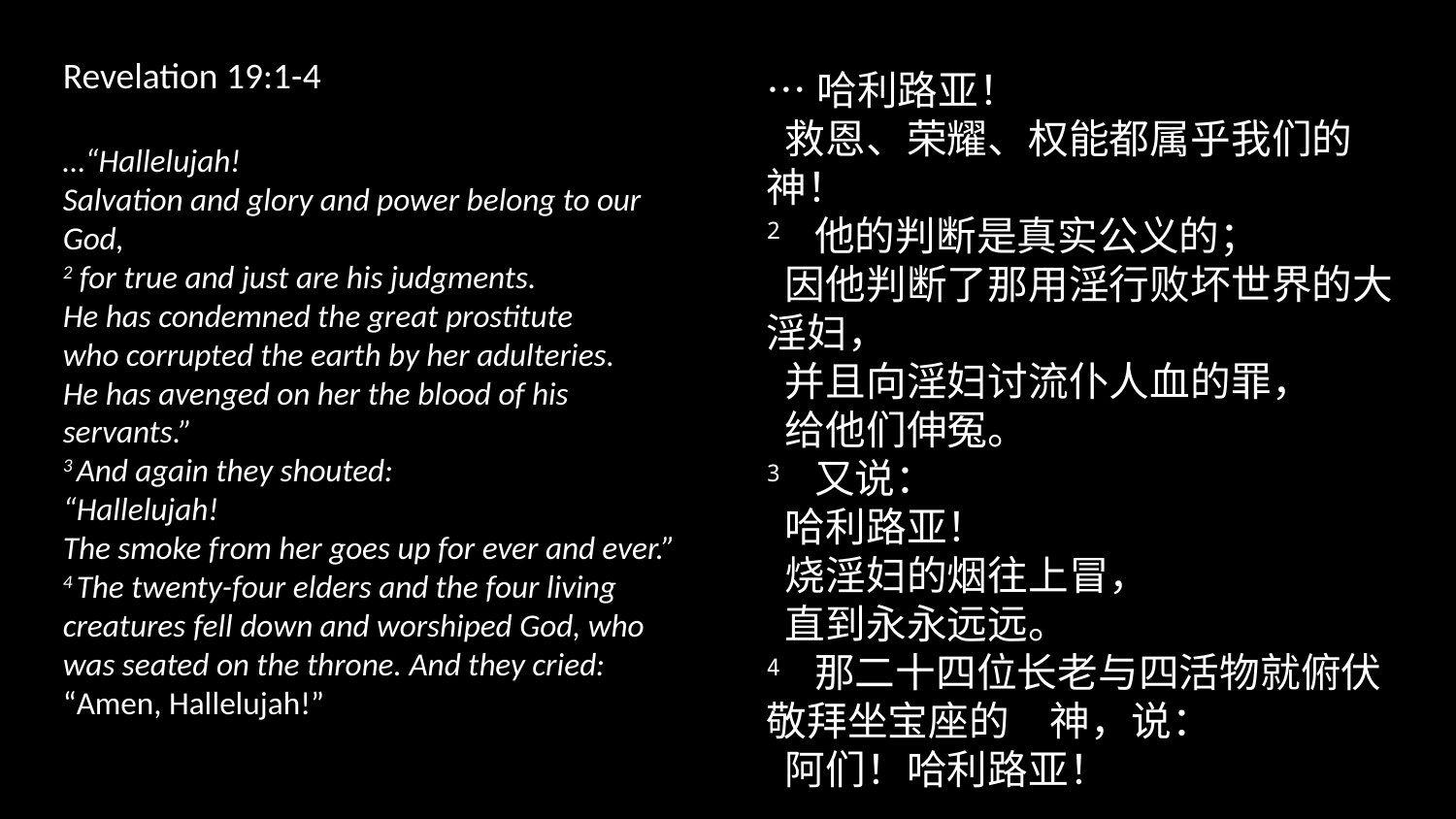

Revelation 19:1-4

…“Hallelujah!
Salvation and glory and power belong to our God,
2 for true and just are his judgments.
He has condemned the great prostitute
who corrupted the earth by her adulteries.
He has avenged on her the blood of his servants.”
3 And again they shouted:
“Hallelujah!
The smoke from her goes up for ever and ever.”
4 The twenty-four elders and the four living creatures fell down and worshiped God, who was seated on the throne. And they cried:
“Amen, Hallelujah!”
…哈利路亚！
 救恩、荣耀、权能都属乎我们的　神！
2 他的判断是真实公义的；
 因他判断了那用淫行败坏世界的大淫妇，
 并且向淫妇讨流仆人血的罪，
 给他们伸冤。
3 又说：
 哈利路亚！
 烧淫妇的烟往上冒，
 直到永永远远。
4 那二十四位长老与四活物就俯伏敬拜坐宝座的　神，说：
 阿们！哈利路亚！